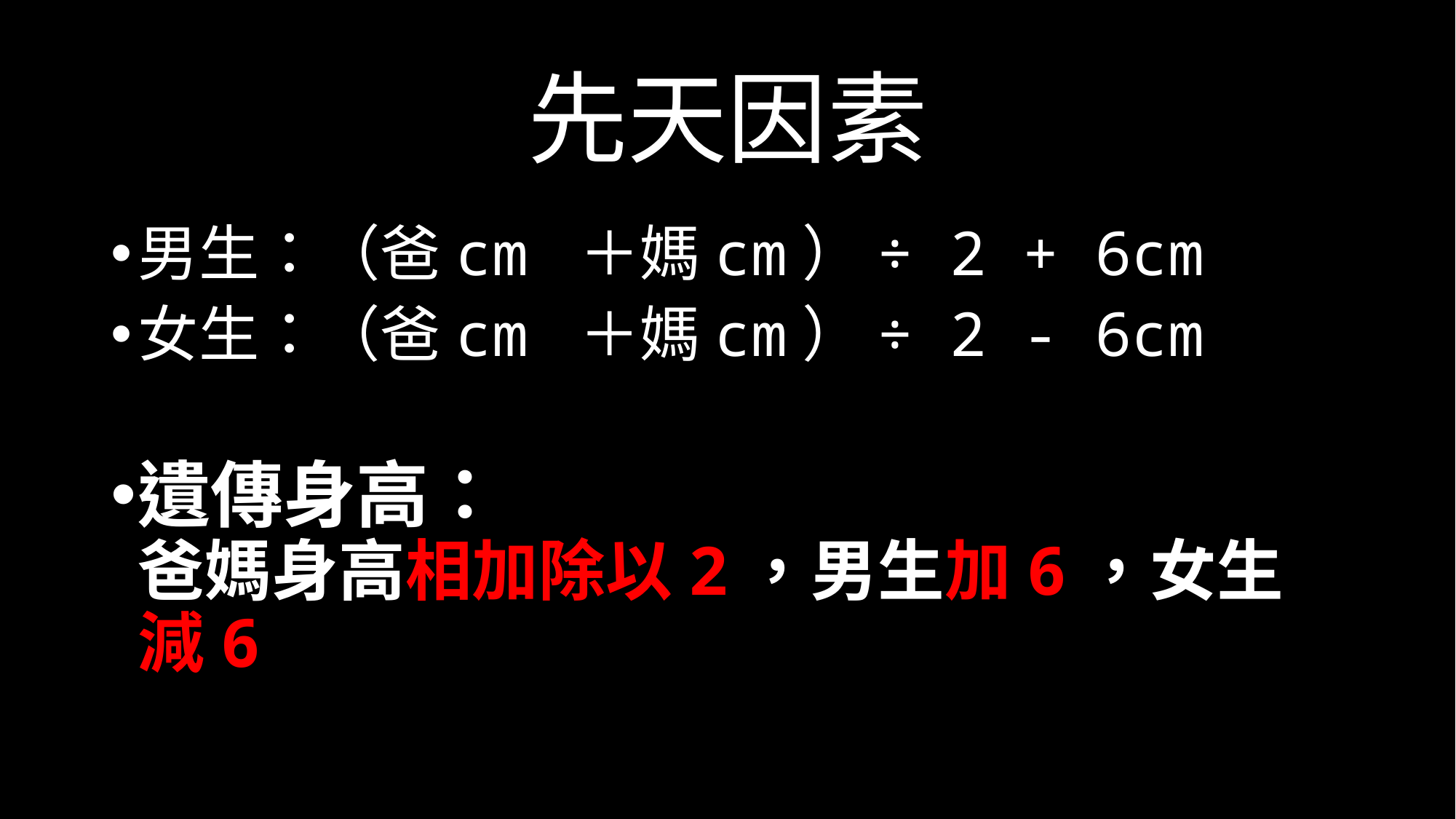

# 先天因素
男生：（爸cm ＋媽cm）÷ 2 + 6cm
女生：（爸cm ＋媽cm）÷ 2 - 6cm

遺傳身高：
爸媽身高相加除以2，男生加6，女生減6